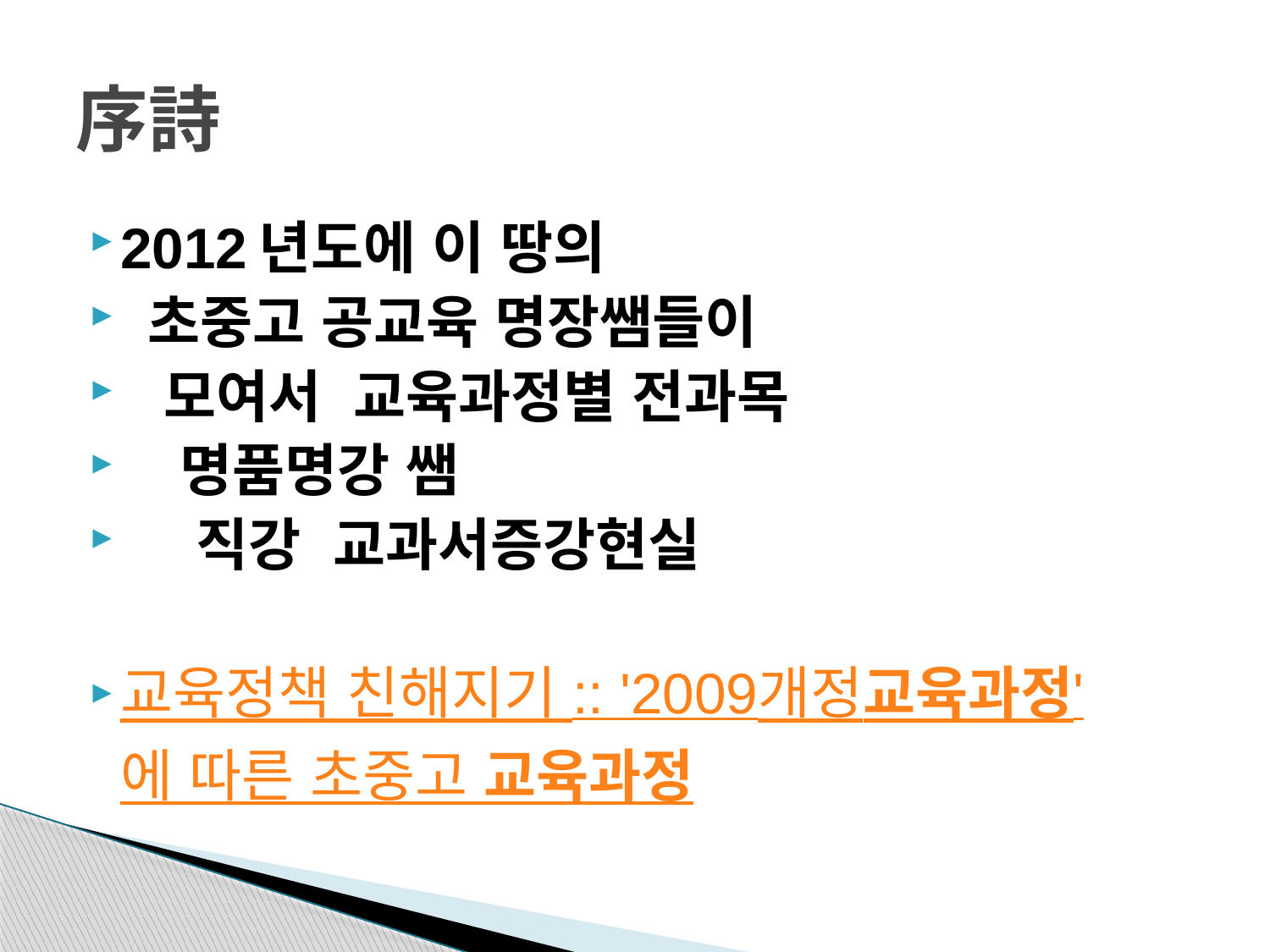

# 序詩
2012년도에 이 땅의
 초중고 공교육 명장쌤들이
  모여서  교육과정별 전과목
   명품명강 쌤
    직강  교과서증강현실

교육정책 친해지기 :: '2009개정교육과정'에 따른 초중고 교육과정